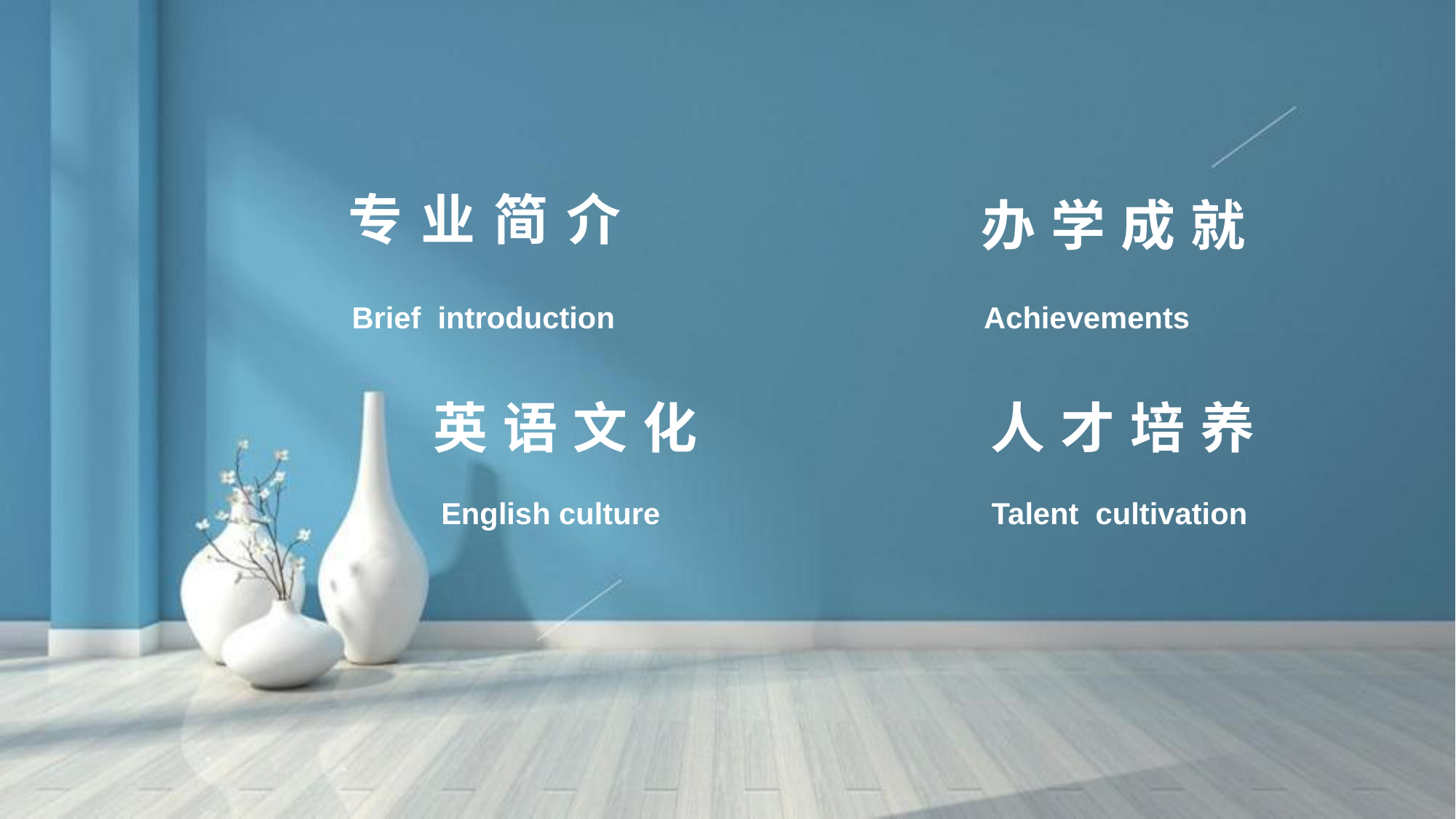

专 业 简 介
办 学 成 就
Brief  introduction
Achievements
人 才 培 养
英 语 文 化
English culture
Talent  cultivation